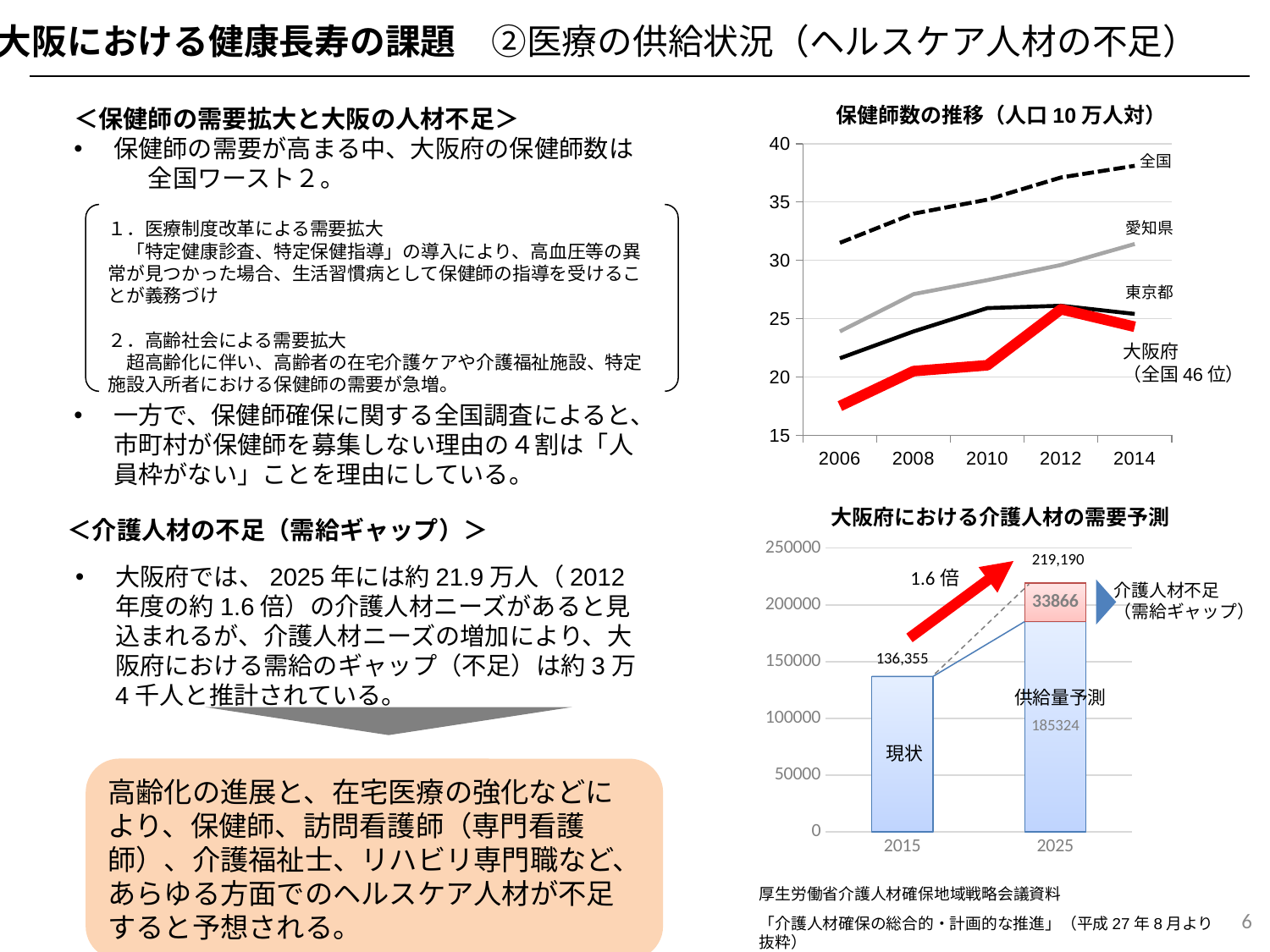

大阪における健康長寿の課題　②医療の供給状況（ヘルスケア人材の不足）
保健師数の推移（人口10万人対）
＜保健師の需要拡大と大阪の人材不足＞
保健師の需要が高まる中、大阪府の保健師数は
　　　全国ワースト２。

一方で、保健師確保に関する全国調査によると、市町村が保健師を募集しない理由の４割は「人員枠がない」ことを理由にしている。

### Chart

| Category | 全国 | 東京都 | 愛知県 | 大阪府 |
|---|---|---|---|---|
| 2006 | 31.5 | 21.6 | 23.9 | 17.5 |
| 2008 | 34.0 | 23.9 | 27.1 | 20.5 |
| 2010 | 35.2 | 25.9 | 28.3 | 21.0 |
| 2012 | 37.1 | 26.1 | 29.6 | 25.8 |
| 2014 | 38.1 | 25.4 | 31.4 | 24.3 |
全国

１．医療制度改革による需要拡大
　「特定健康診査、特定保健指導」の導入により、高血圧等の異常が見つかった場合、生活習慣病として保健師の指導を受けることが義務づけ

２．高齢社会による需要拡大
　超高齢化に伴い、高齢者の在宅介護ケアや介護福祉施設、特定施設入所者における保健師の需要が急増。
愛知県
東京都
大阪府
（全国46位）
大阪府における介護人材の需要予測
＜介護人材の不足（需給ギャップ）＞

### Chart

| Category | 系列 1 | 系列 2 |
|---|---|---|
| 2015 | 137000.0 | None |
| 2025 | 185324.0 | 33866.0 |
219,190
大阪府では、2025年には約21.9万人（2012年度の約1.6倍）の介護人材ニーズがあると見込まれるが、介護人材ニーズの増加により、大阪府における需給のギャップ（不足）は約3万4千人と推計されている。
1.6倍
介護人材不足
（需給ギャップ）

136,355
供給量予測

現状
高齢化の進展と、在宅医療の強化などにより、保健師、訪問看護師（専門看護師）、介護福祉士、リハビリ専門職など、あらゆる方面でのヘルスケア人材が不足すると予想される。
厚生労働省介護人材確保地域戦略会議資料
「介護人材確保の総合的・計画的な推進」（平成27年8月より抜粋）
6